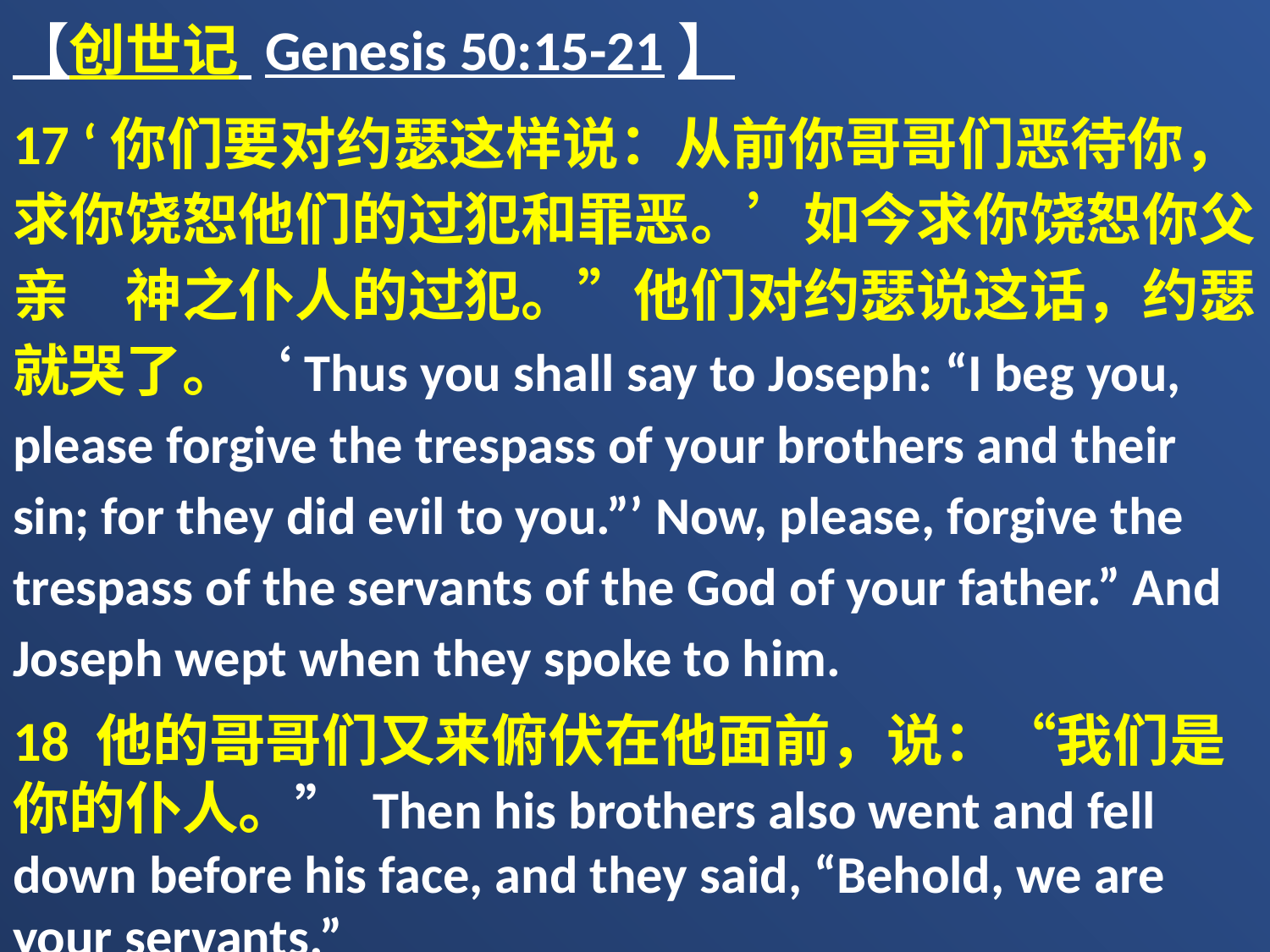

【创世记 Genesis 50:15-21】
17 ‘你们要对约瑟这样说：从前你哥哥们恶待你，求你饶恕他们的过犯和罪恶。’如今求你饶恕你父亲　神之仆人的过犯。”他们对约瑟说这话，约瑟就哭了。‘Thus you shall say to Joseph: “I beg you, please forgive the trespass of your brothers and their sin; for they did evil to you.”’ Now, please, forgive the trespass of the servants of the God of your father.” And Joseph wept when they spoke to him.
18 他的哥哥们又来俯伏在他面前，说：“我们是你的仆人。” Then his brothers also went and fell down before his face, and they said, “Behold, we are your servants.”